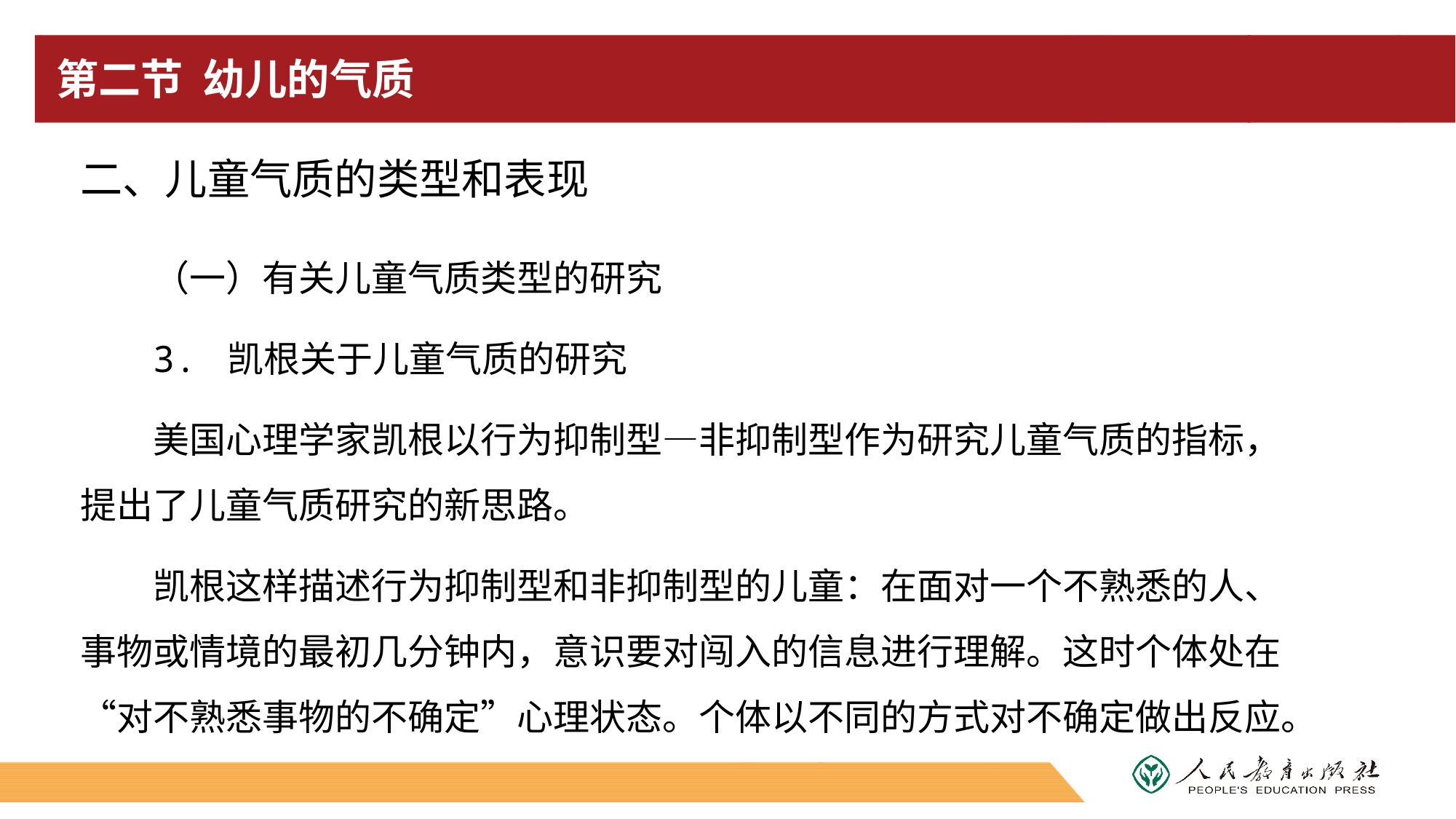

# 第二节  幼儿的气质
二、儿童气质的类型和表现
（一）有关儿童气质类型的研究
3. 凯根关于儿童气质的研究
美国心理学家凯根以行为抑制型—非抑制型作为研究儿童气质的指标，提出了儿童气质研究的新思路。
凯根这样描述行为抑制型和非抑制型的儿童：在面对一个不熟悉的人、事物或情境的最初几分钟内，意识要对闯入的信息进行理解。这时个体处在“对不熟悉事物的不确定”心理状态。个体以不同的方式对不确定做出反应。